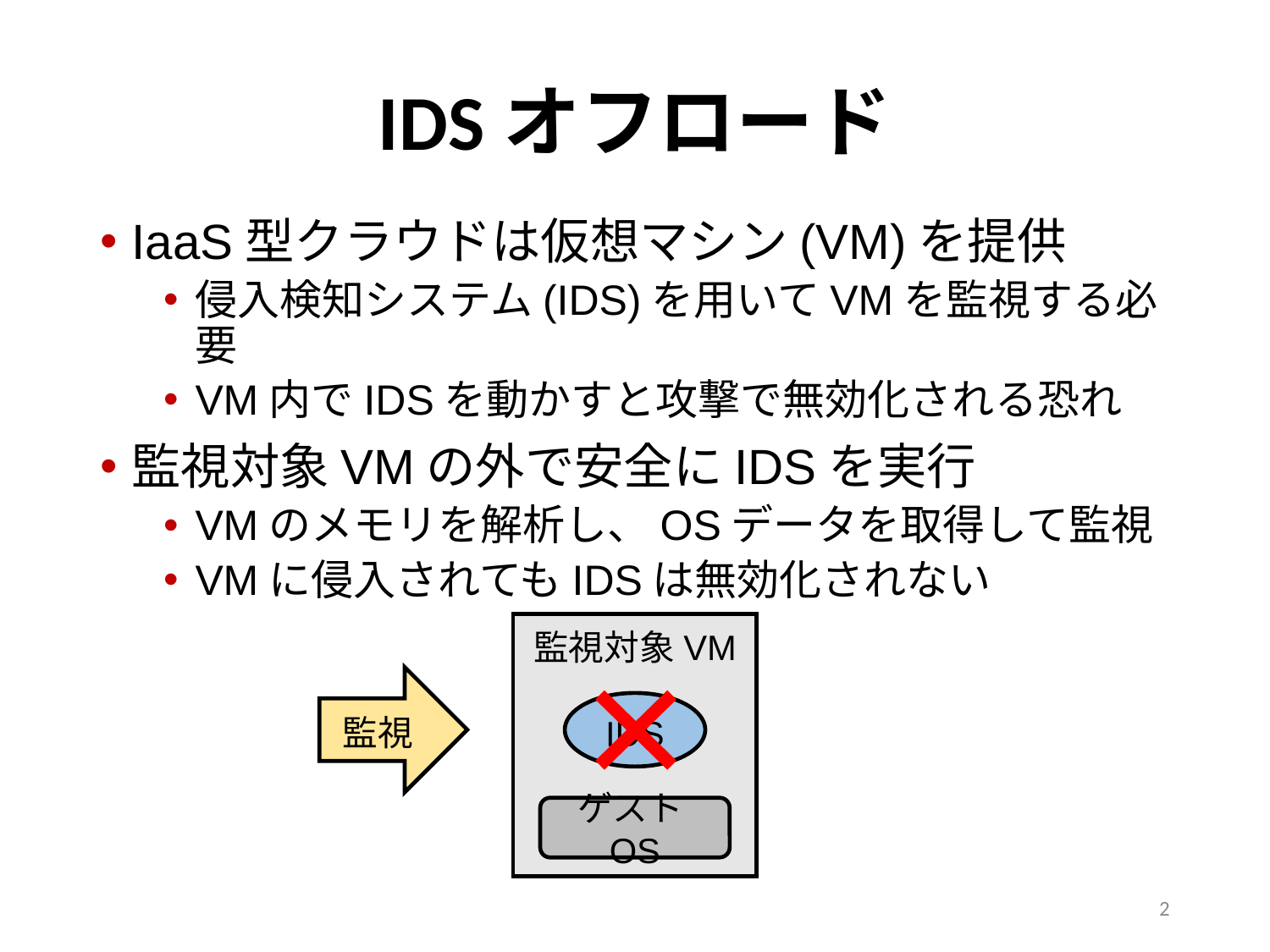

# IDSオフロード
IaaS型クラウドは仮想マシン(VM)を提供
侵入検知システム(IDS)を用いてVMを監視する必要
VM内でIDSを動かすと攻撃で無効化される恐れ
監視対象VMの外で安全にIDSを実行
VMのメモリを解析し、OSデータを取得して監視
VMに侵入されてもIDSは無効化されない
監視対象VM

監視
IDS
ゲストOS
2